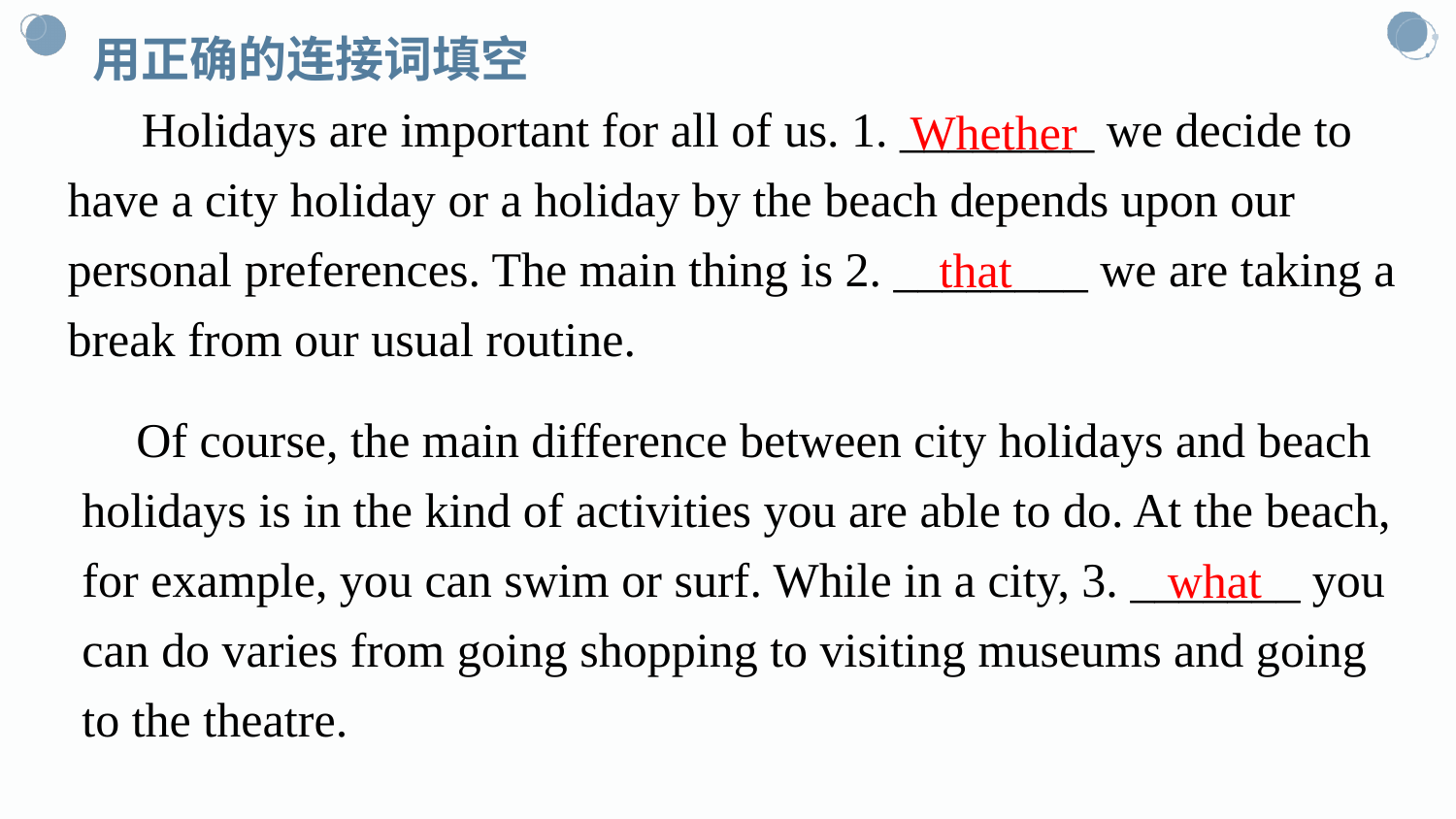

用正确的连接词填空
    Holidays are important for all of us. 1. ________ we decide to have a city holiday or a holiday by the beach depends upon our personal preferences. The main thing is 2. ________ we are taking a break from our usual routine.

Whether
that
    Of course, the main difference between city holidays and beach holidays is in the kind of activities you are able to do. At the beach, for example, you can swim or surf. While in a city, 3. _______ you can do varies from going shopping to visiting museums and going to the theatre.
what